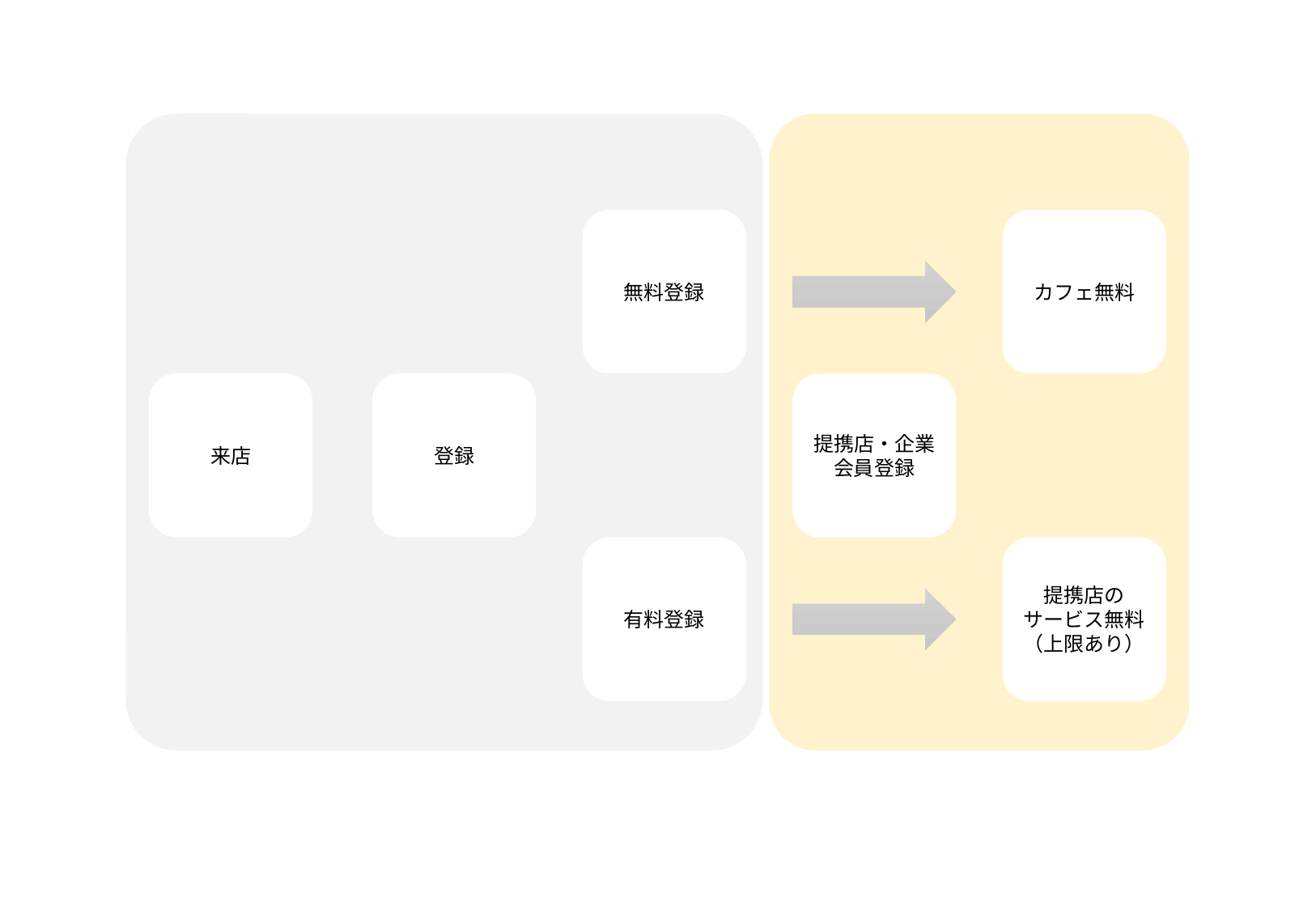

無料登録
カフェ無料

提携店・企業
会員登録
登録
有料登録
提携店の
サービス無料
（上限あり）

来店